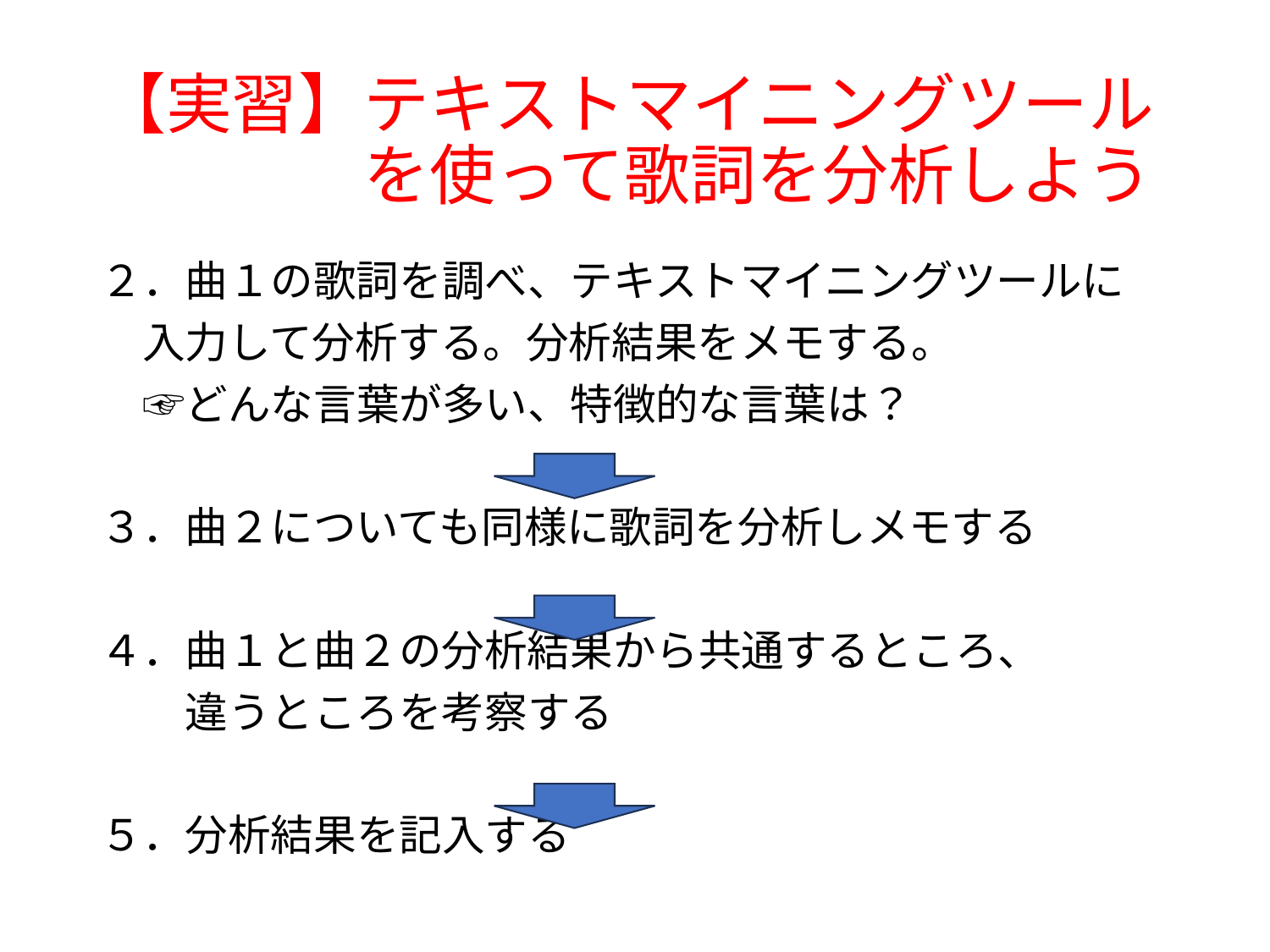

# 【実習】テキストマイニングツール 　　　　を使って歌詞を分析しよう
２．曲１の歌詞を調べ、テキストマイニングツールに
　入力して分析する。分析結果をメモする。
　☞どんな言葉が多い、特徴的な言葉は？

３．曲２についても同様に歌詞を分析しメモする

４．曲１と曲２の分析結果から共通するところ、
　　違うところを考察する

５．分析結果を記入する